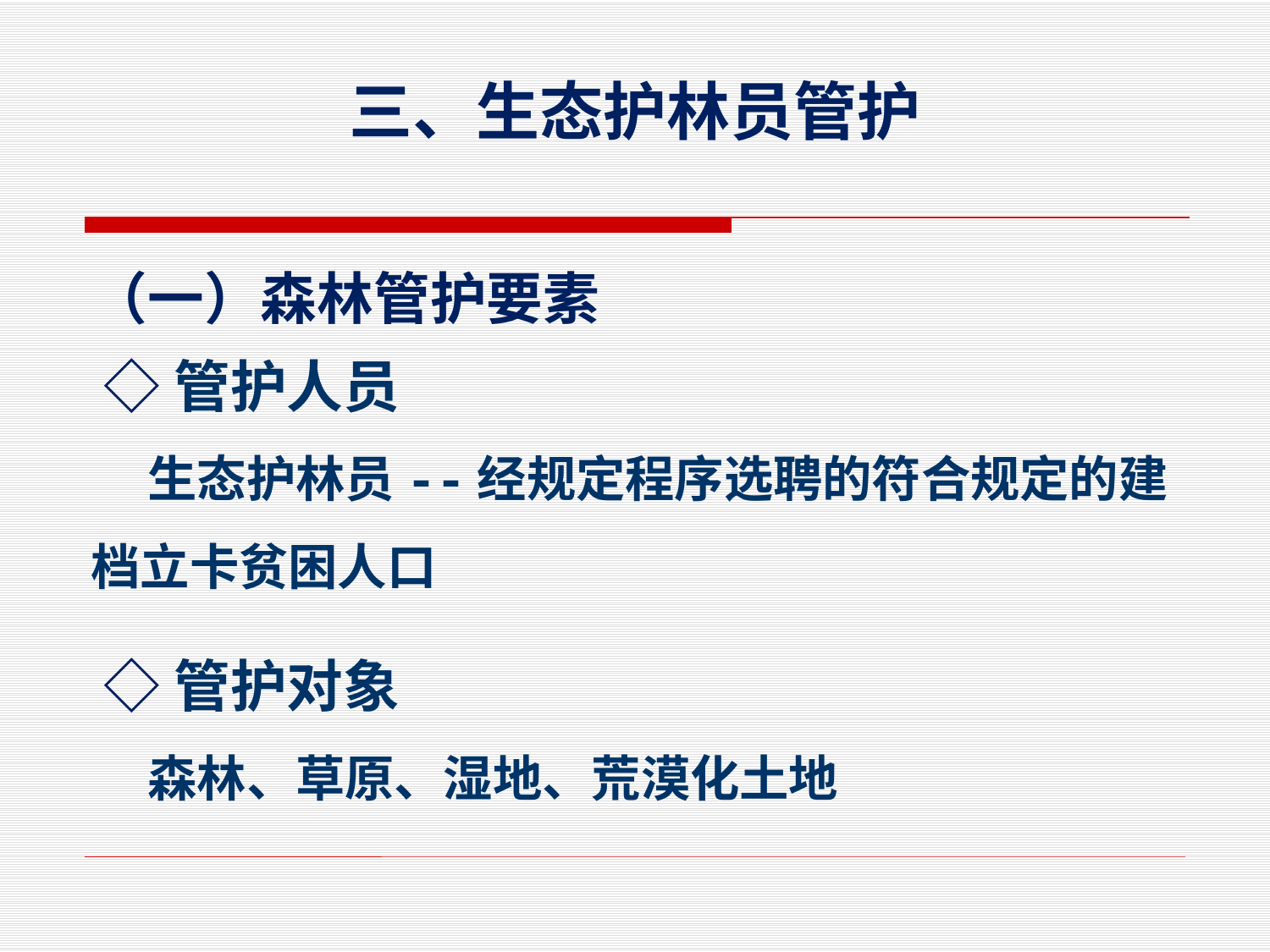

# 三、生态护林员管护
（一）森林管护要素
 ◇管护人员
    生态护林员--经规定程序选聘的符合规定的建档立卡贫困人口

 ◇管护对象
    森林、草原、湿地、荒漠化土地